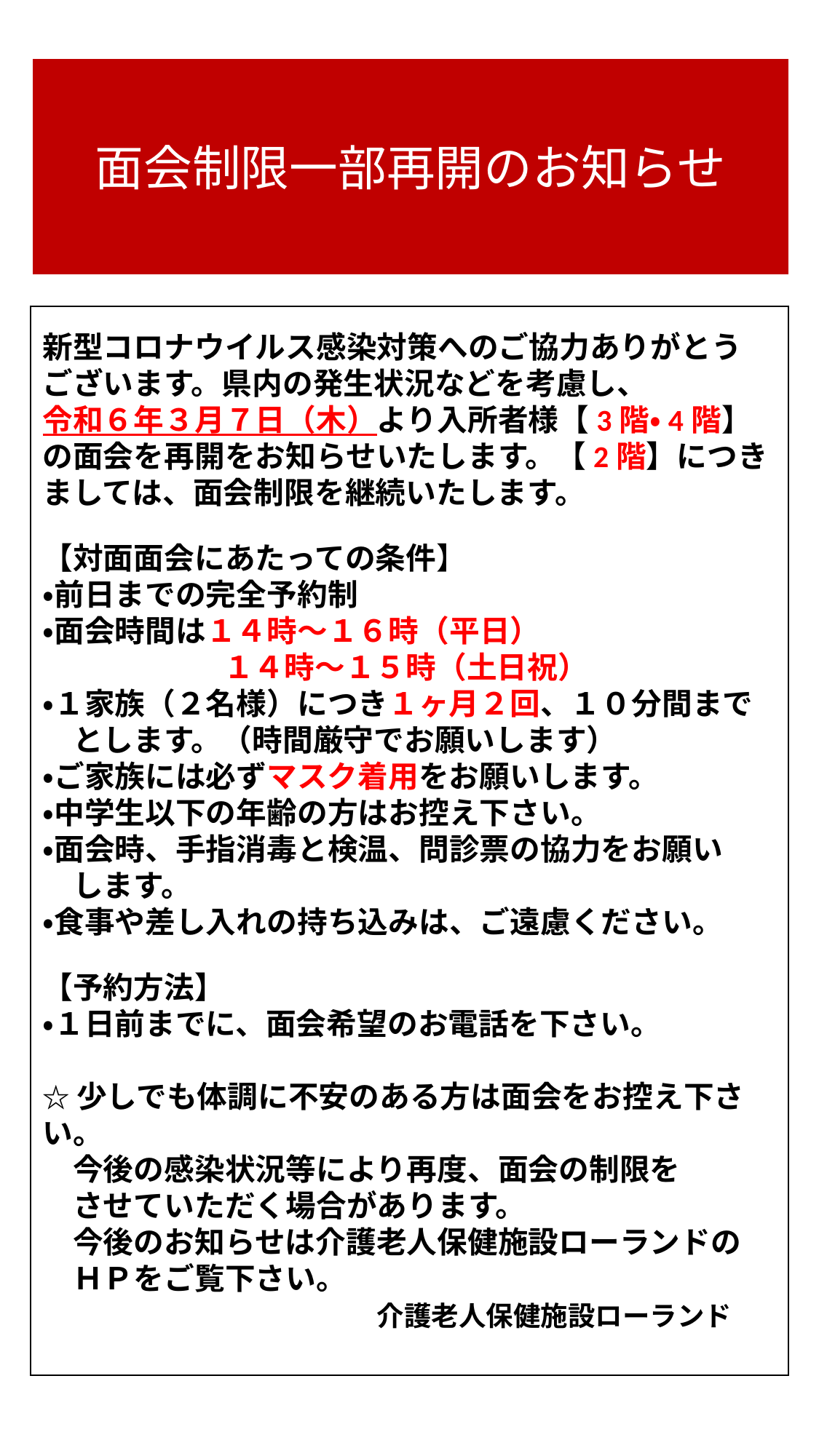

面会制限一部再開のお知らせ

新型コロナウイルス感染対策へのご協力ありがとう
ございます。県内の発生状況などを考慮し、
令和６年３月７日（木）より入所者様【3階・4階】の面会を再開をお知らせいたします。【2階】につきましては、面会制限を継続いたします。

【対面面会にあたっての条件】
・前日までの完全予約制
・面会時間は１４時～１６時（平日）
　　　             １４時～１５時（土日祝）
・１家族（２名様）につき１ヶ月２回、１０分間まで
　とします。（時間厳守でお願いします）
・ご家族には必ずマスク着用をお願いします。
・中学生以下の年齢の方はお控え下さい。
・面会時、手指消毒と検温、問診票の協力をお願い
　します。
・食事や差し入れの持ち込みは、ご遠慮ください。

【予約方法】
・１日前までに、面会希望のお電話を下さい。

☆少しでも体調に不安のある方は面会をお控え下さい。
　今後の感染状況等により再度、面会の制限を
　させていただく場合があります。
　今後のお知らせは介護老人保健施設ローランドの
　ＨＰをご覧下さい。
　　　　　　　　　　　介護老人保健施設ローランド